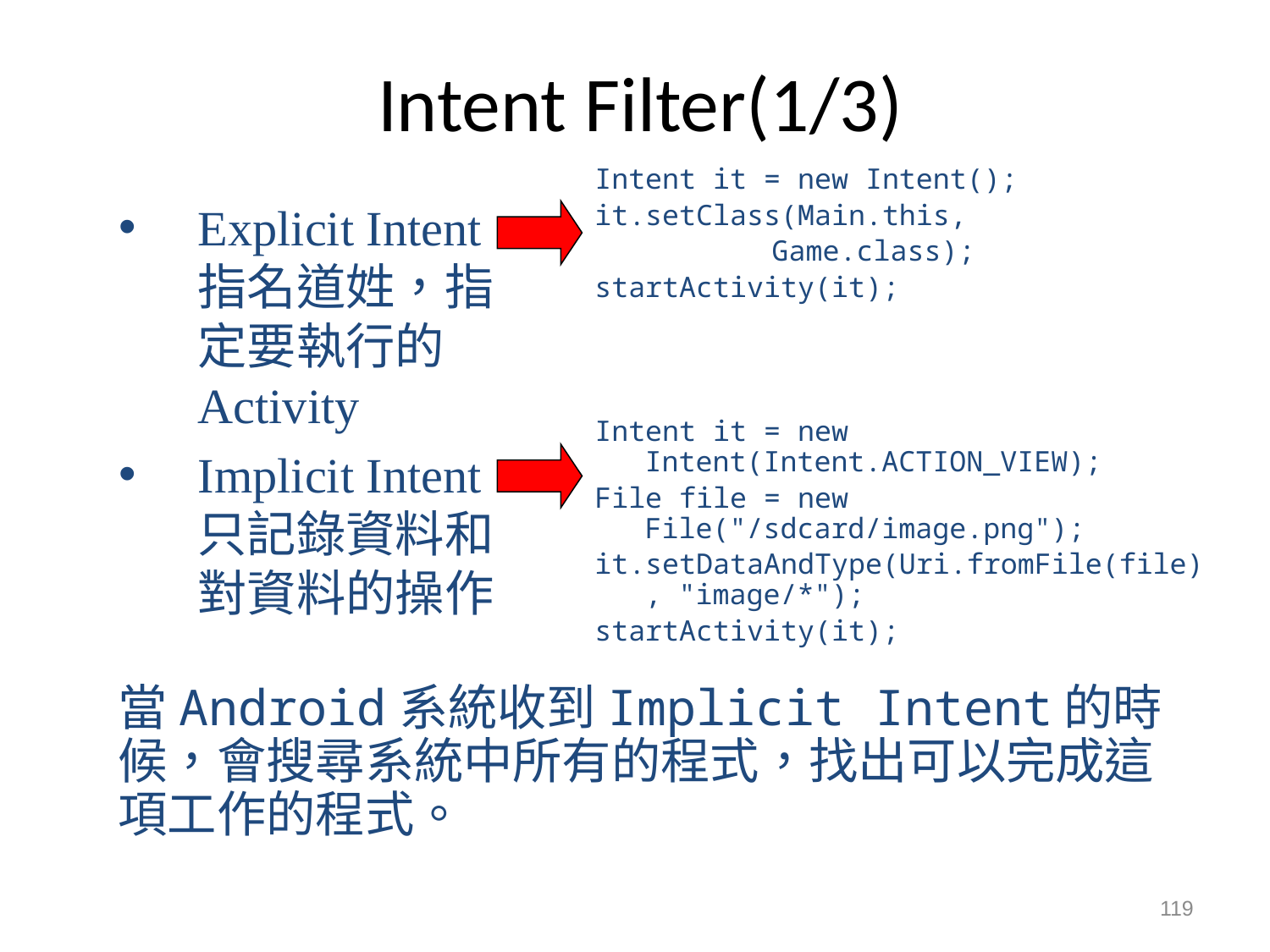

# Intent Filter(1/3)
Intent it = new Intent();
it.setClass(Main.this,
		Game.class);
startActivity(it);

Intent it = new Intent(Intent.ACTION_VIEW);
File file = new File("/sdcard/image.png");
it.setDataAndType(Uri.fromFile(file), "image/*");
startActivity(it);
Explicit Intent
指名道姓，指定要執行的Activity
Implicit Intent
只記錄資料和對資料的操作

當Android系統收到Implicit Intent的時候，會搜尋系統中所有的程式，找出可以完成這項工作的程式。
119